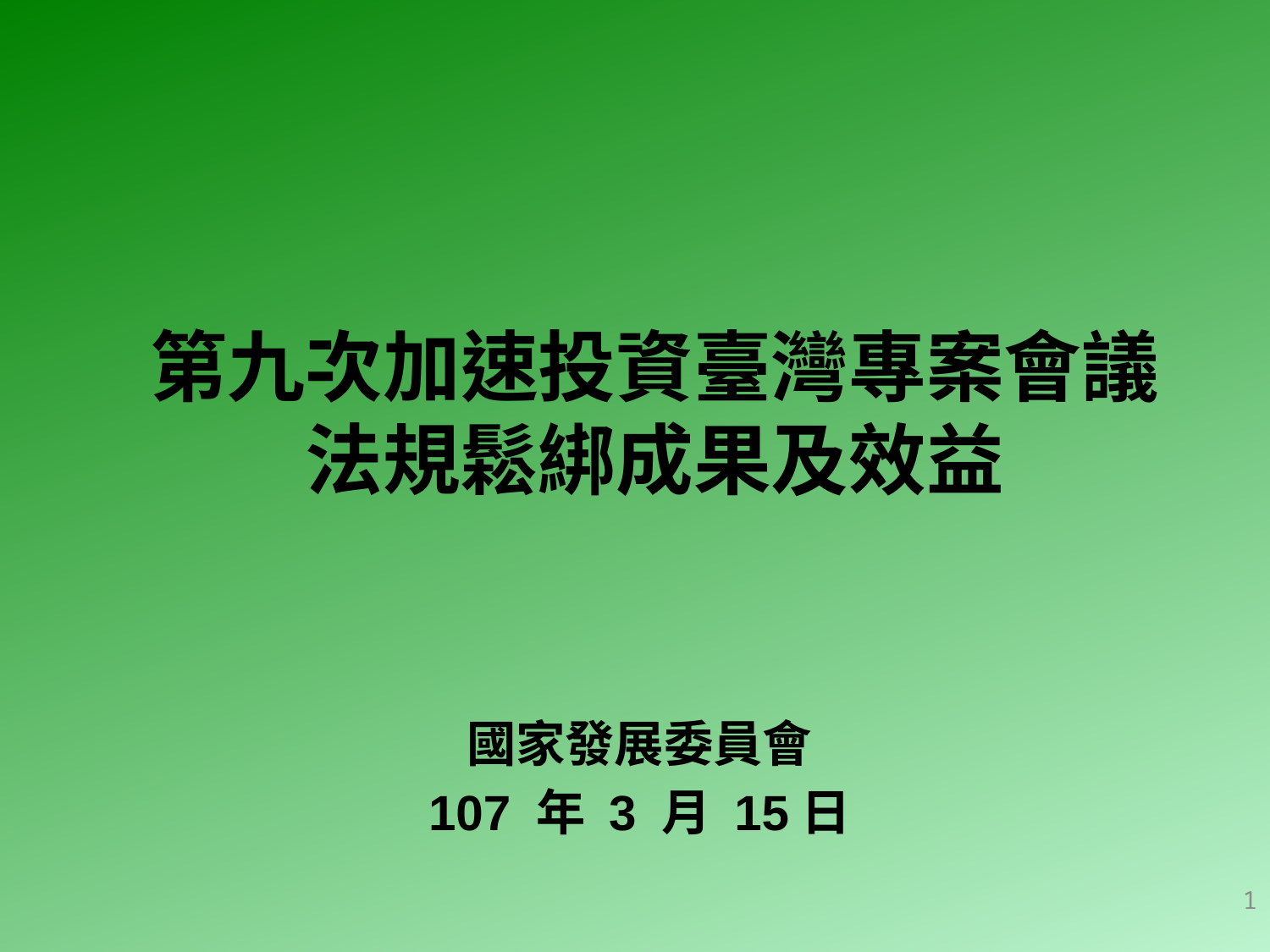

# 第九次加速投資臺灣專案會議 法規鬆綁成果及效益
國家發展委員會
107 年 3 月 15日
1